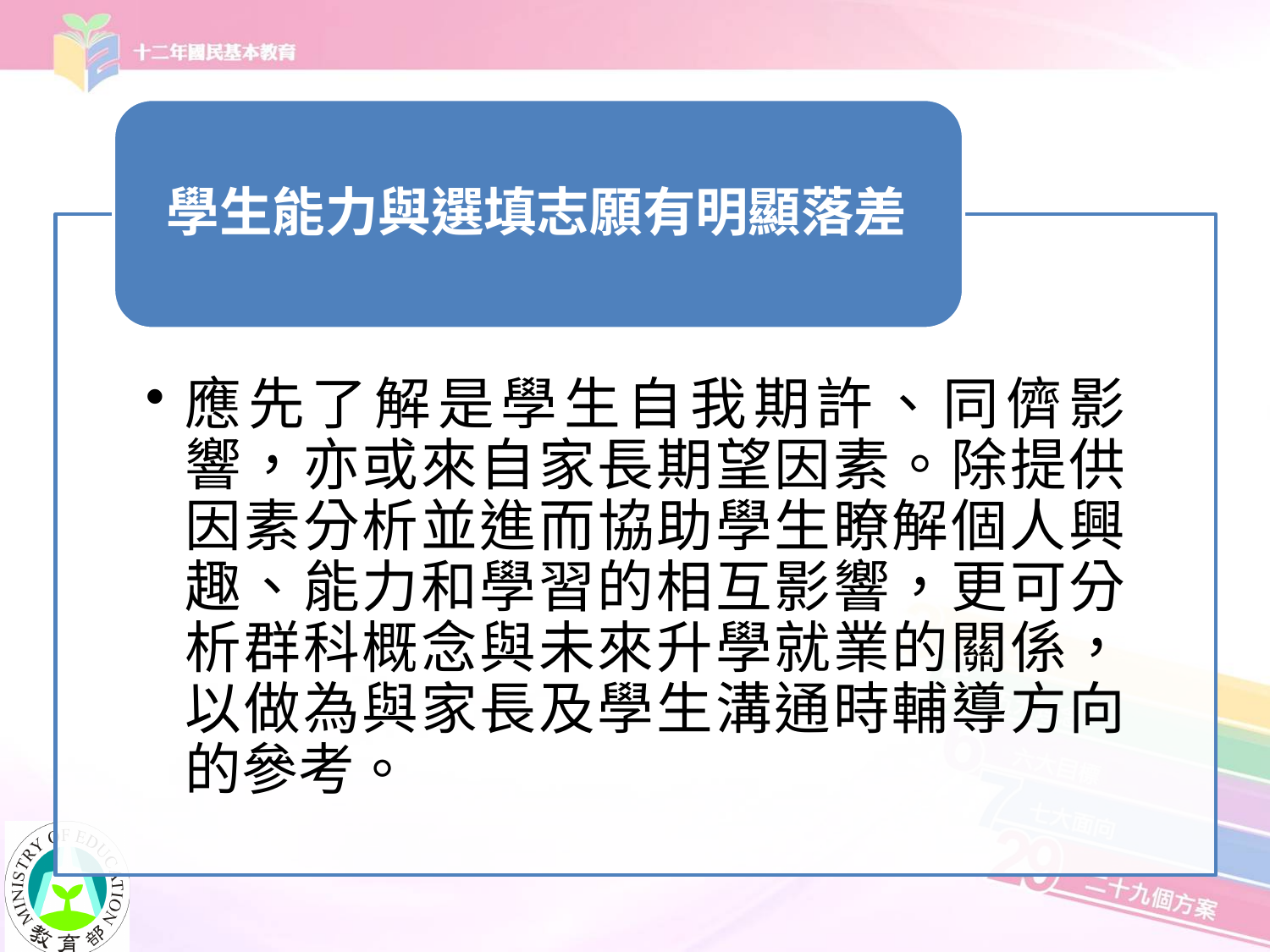

應先了解是學生自我期許、同儕影響，亦或來自家長期望因素。除提供因素分析並進而協助學生瞭解個人興趣、能力和學習的相互影響，更可分析群科概念與未來升學就業的關係，以做為與家長及學生溝通時輔導方向的參考。
學生能力與選填志願有明顯落差